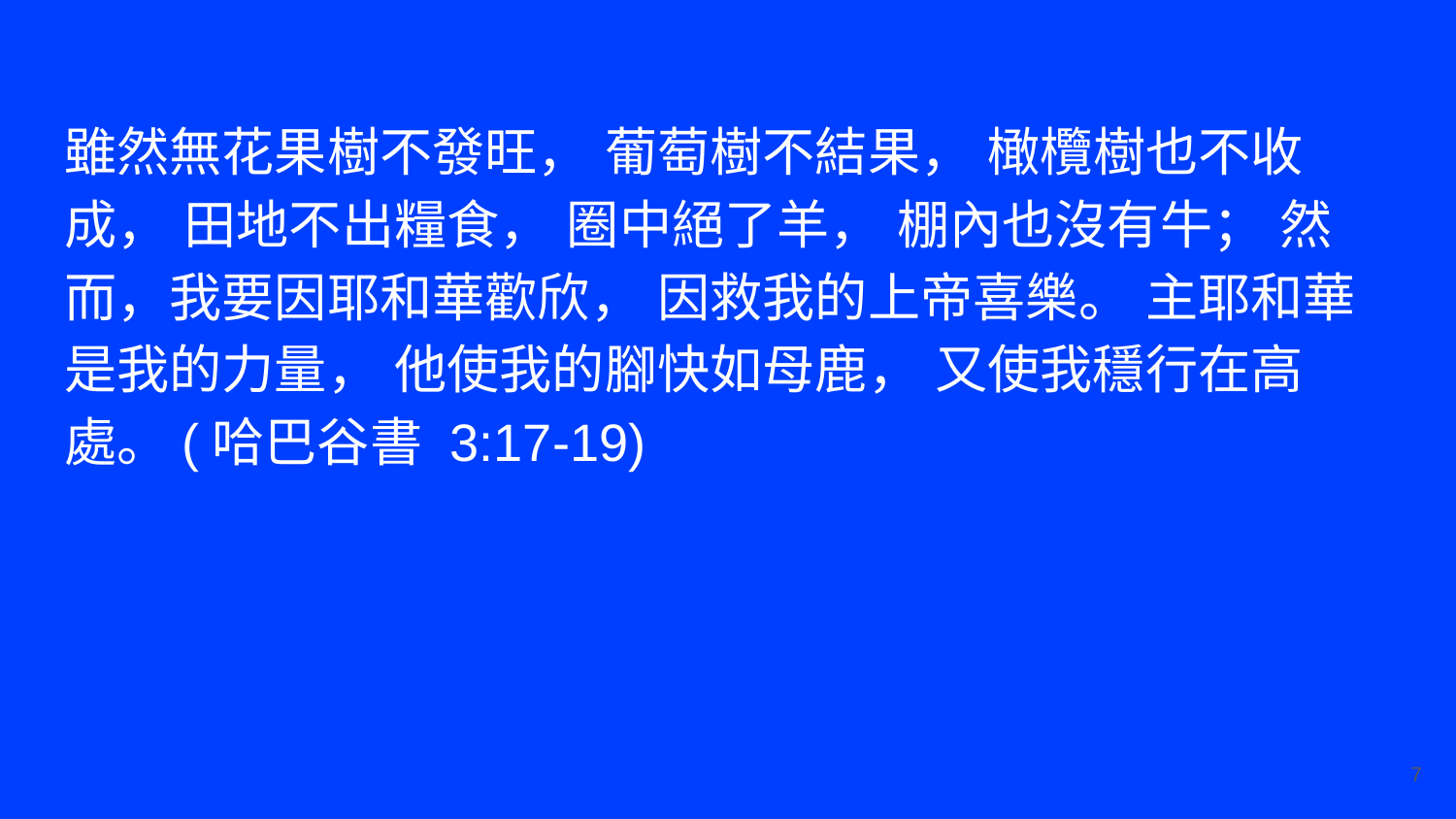

雖然無花果樹不發旺， 葡萄樹不結果， 橄欖樹也不收成， 田地不出糧食， 圈中絕了羊， 棚內也沒有牛； 然而，我要因耶和華歡欣， 因救我的上帝喜樂。 主耶和華是我的力量， 他使我的腳快如母鹿， 又使我穩行在高處。(哈巴谷書 3:17-19)

7